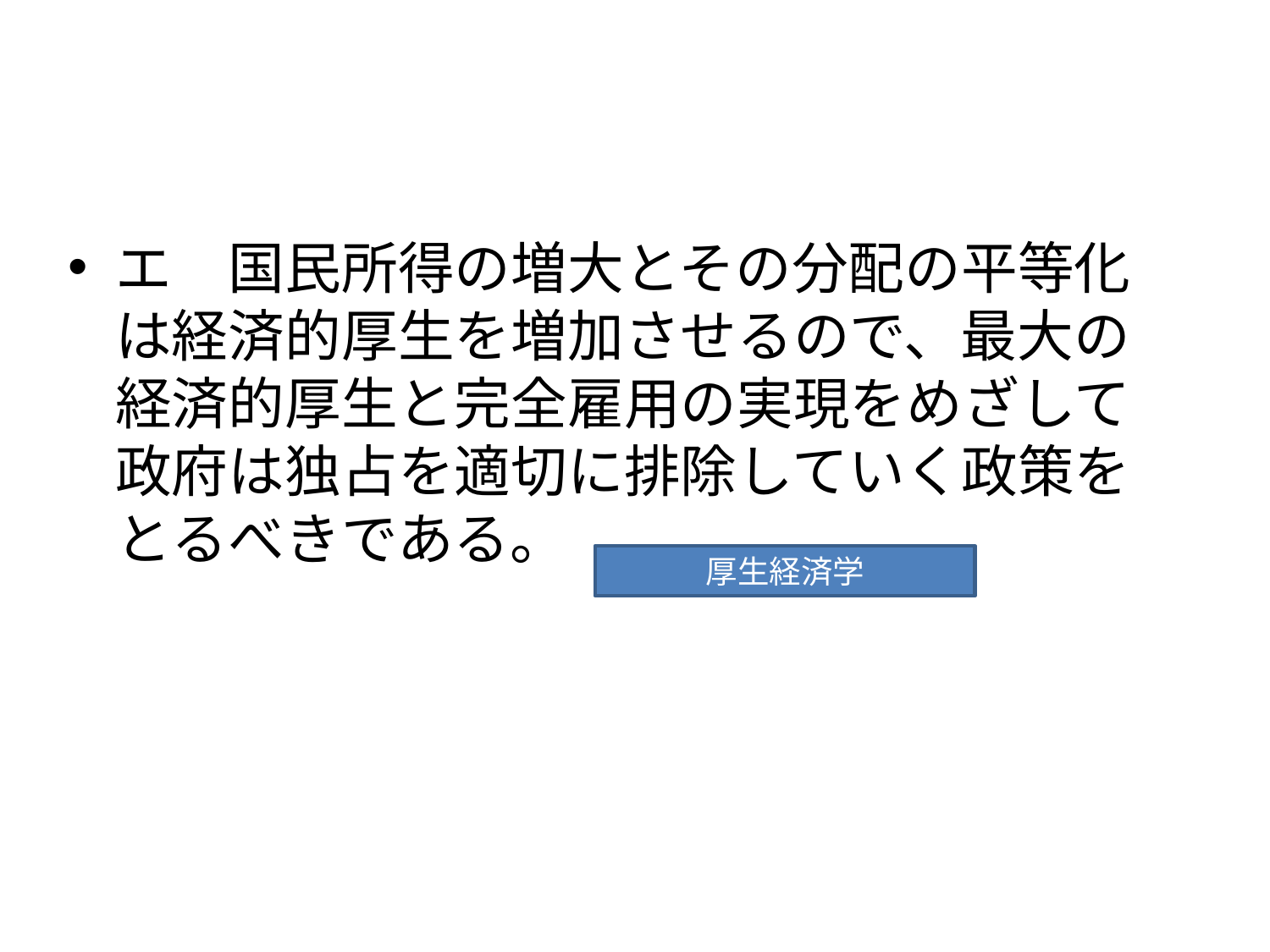

#
エ　国民所得の増大とその分配の平等化は経済的厚生を増加させるので、最大の経済的厚生と完全雇用の実現をめざして政府は独占を適切に排除していく政策をとるべきである。

厚生経済学